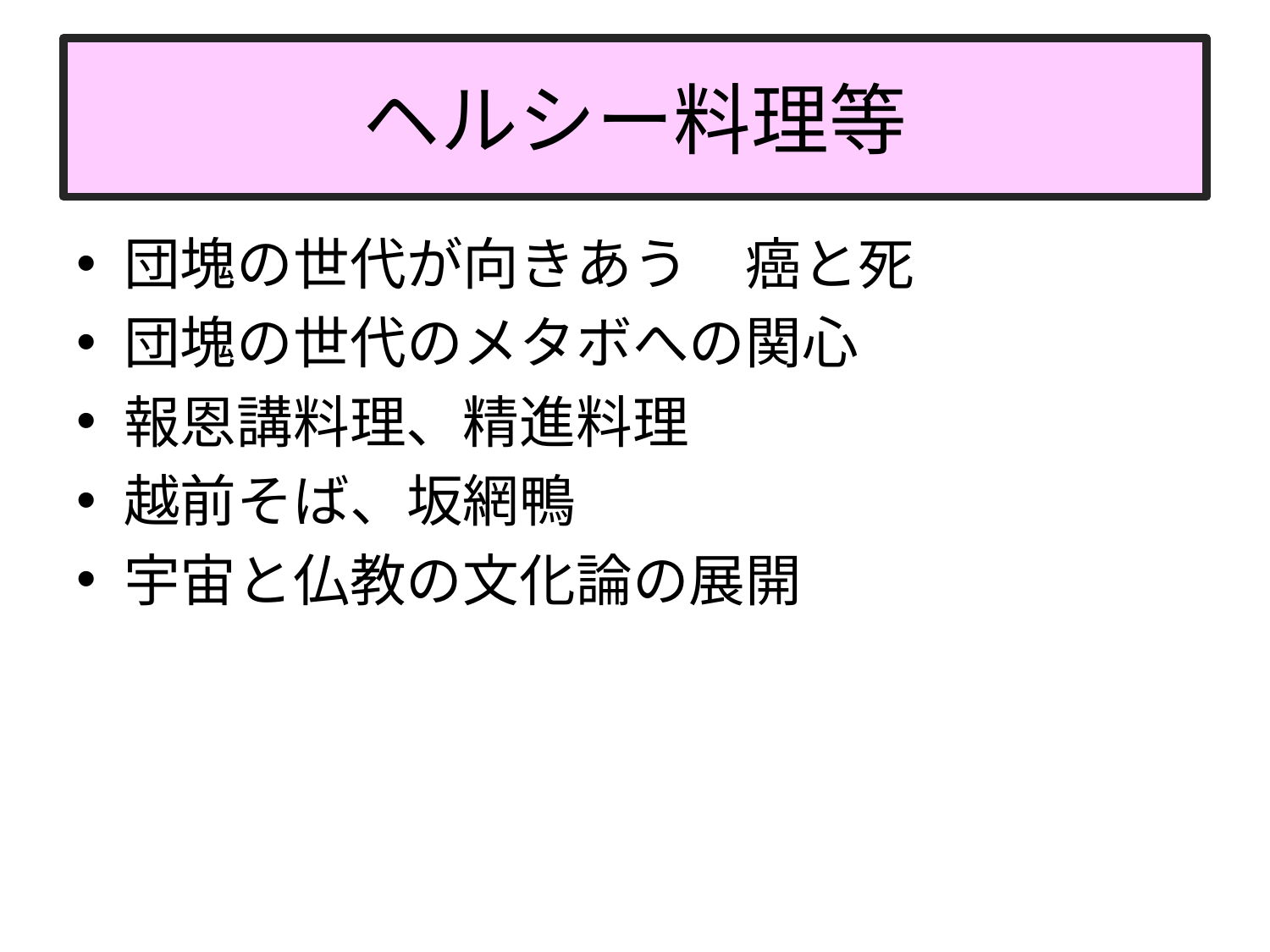

# ヘルシー料理等
団塊の世代が向きあう　癌と死
団塊の世代のメタボへの関心
報恩講料理、精進料理
越前そば、坂網鴨
宇宙と仏教の文化論の展開